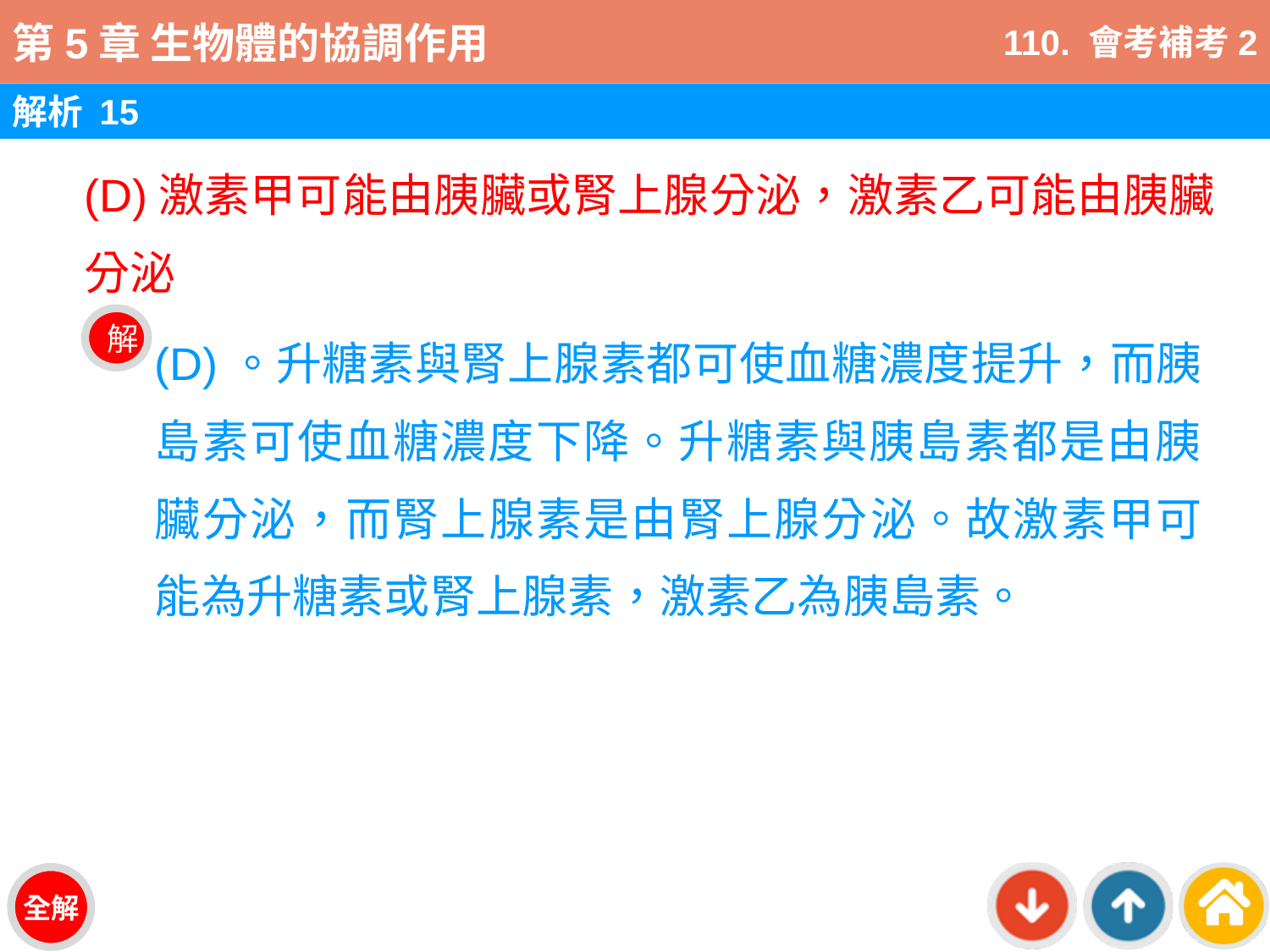

110. 會考補考2
解析 15
(D)激素甲可能由胰臟或腎上腺分泌，激素乙可能由胰臟分泌
(D)。升糖素與腎上腺素都可使血糖濃度提升，而胰島素可使血糖濃度下降。升糖素與胰島素都是由胰臟分泌，而腎上腺素是由腎上腺分泌。故激素甲可能為升糖素或腎上腺素，激素乙為胰島素。
解
全解